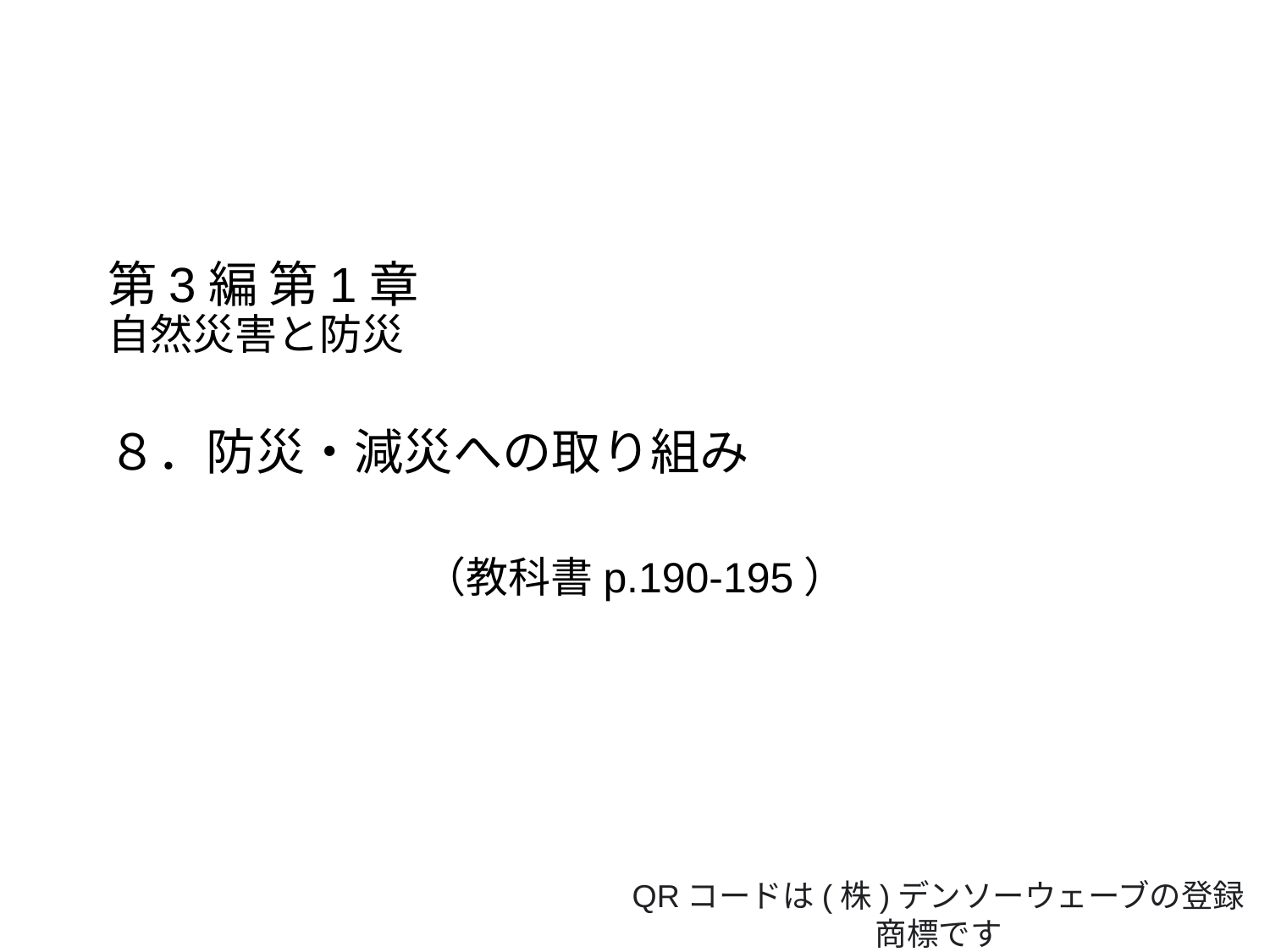

# 第3編 第1章 自然災害と防災 ８．防災・減災への取り組み
（教科書p.190-195）
QRコードは(株)デンソーウェーブの登録商標です